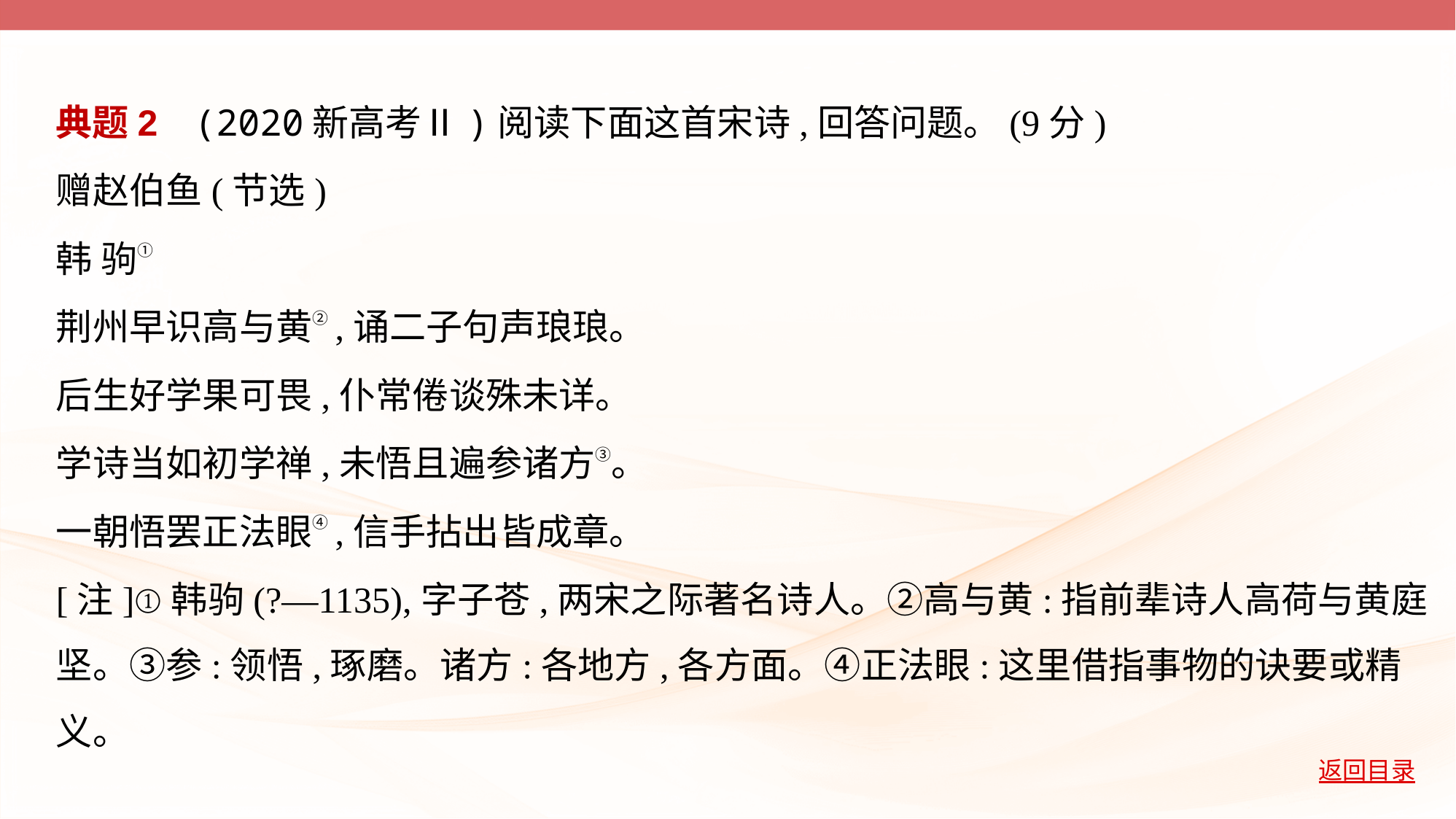

典题2    (2020新高考Ⅱ)阅读下面这首宋诗,回答问题。(9分)
赠赵伯鱼(节选)
韩 驹①
荆州早识高与黄②,诵二子句声琅琅。
后生好学果可畏,仆常倦谈殊未详。
学诗当如初学禅,未悟且遍参诸方③。
一朝悟罢正法眼④,信手拈出皆成章。
[注]①韩驹(?—1135),字子苍,两宋之际著名诗人。②高与黄:指前辈诗人高荷与黄庭
坚。③参:领悟,琢磨。诸方:各地方,各方面。④正法眼:这里借指事物的诀要或精义。